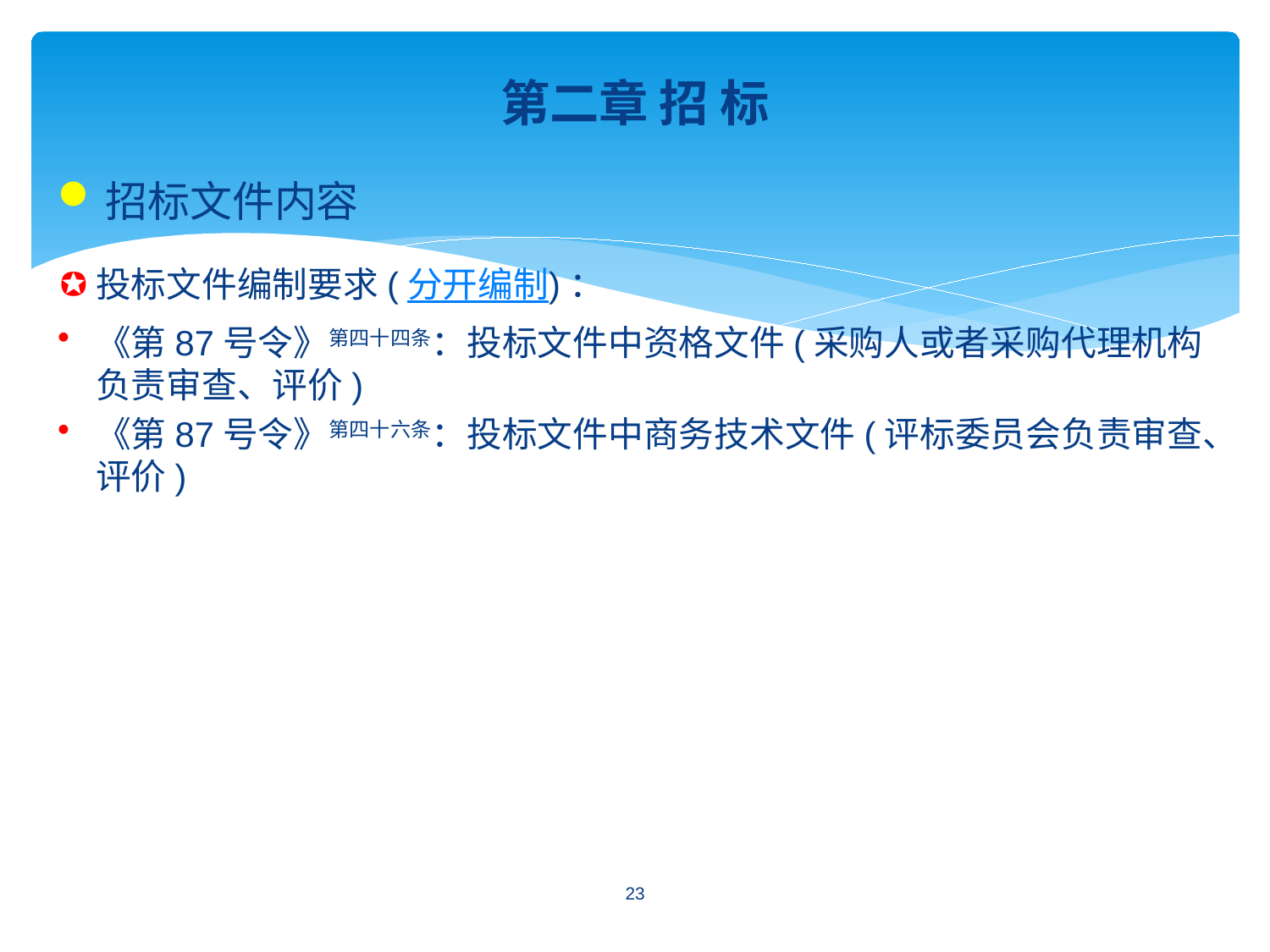

第二章 招 标
招标文件内容
投标文件编制要求(分开编制)：
《第87号令》第四十四条：投标文件中资格文件(采购人或者采购代理机构负责审查、评价)
《第87号令》第四十六条：投标文件中商务技术文件(评标委员会负责审查、评价)

23